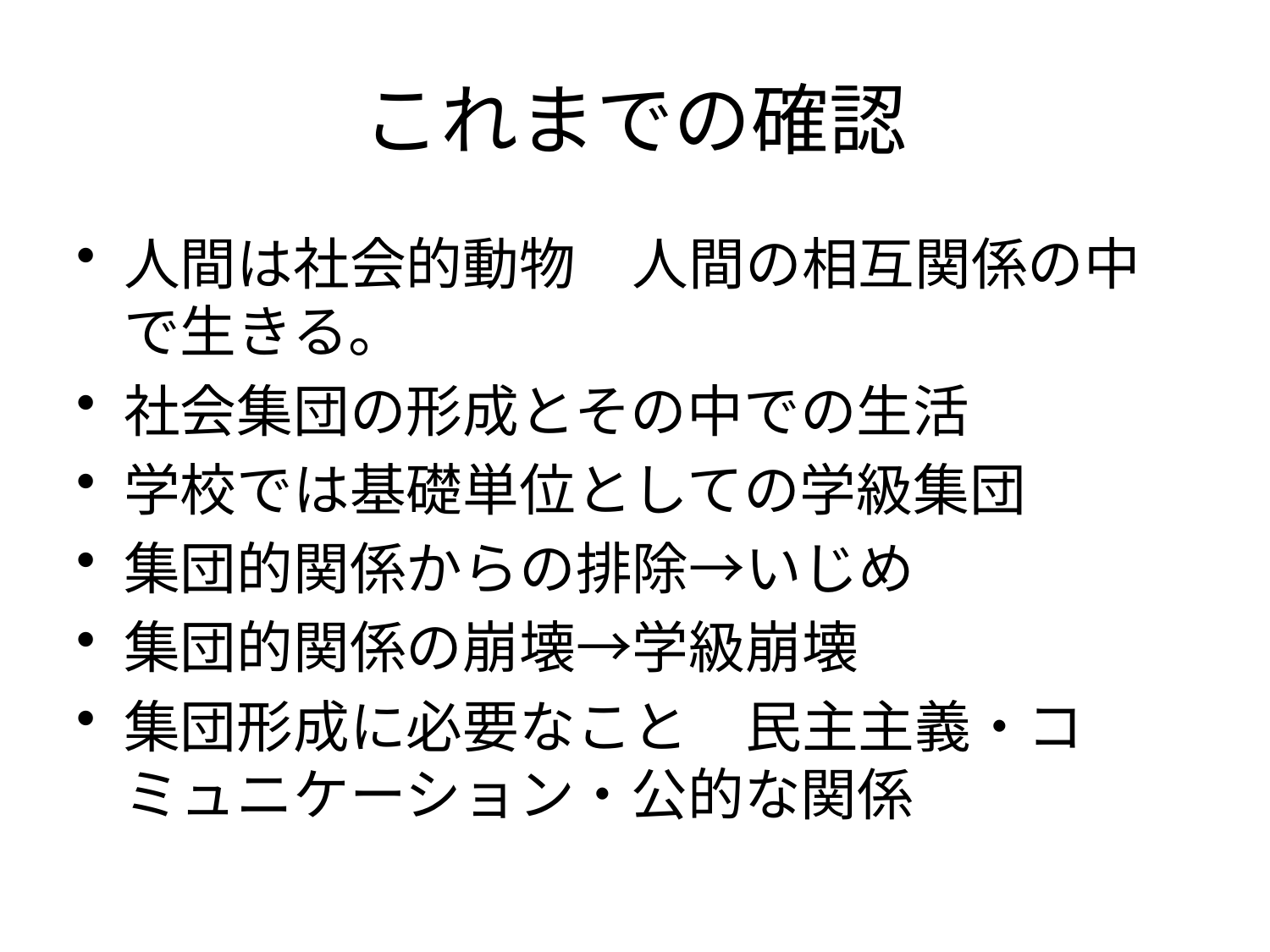

# これまでの確認
人間は社会的動物　人間の相互関係の中で生きる。
社会集団の形成とその中での生活
学校では基礎単位としての学級集団
集団的関係からの排除→いじめ
集団的関係の崩壊→学級崩壊
集団形成に必要なこと　民主主義・コミュニケーション・公的な関係